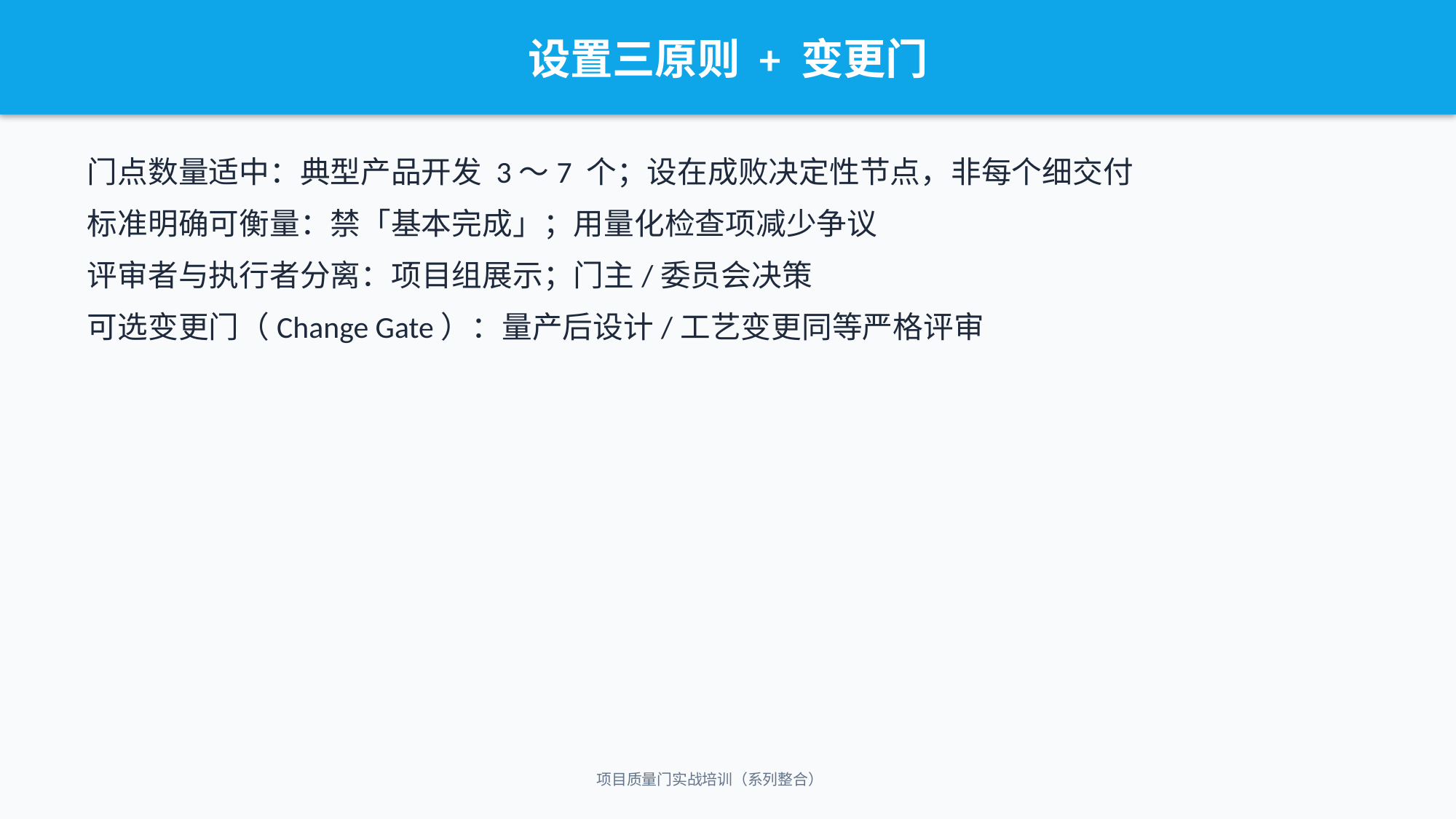

设置三原则 + 变更门
门点数量适中：典型产品开发 3～7 个；设在成败决定性节点，非每个细交付
标准明确可衡量：禁「基本完成」；用量化检查项减少争议
评审者与执行者分离：项目组展示；门主/委员会决策
可选变更门（Change Gate）：量产后设计/工艺变更同等严格评审
项目质量门实战培训（系列整合）